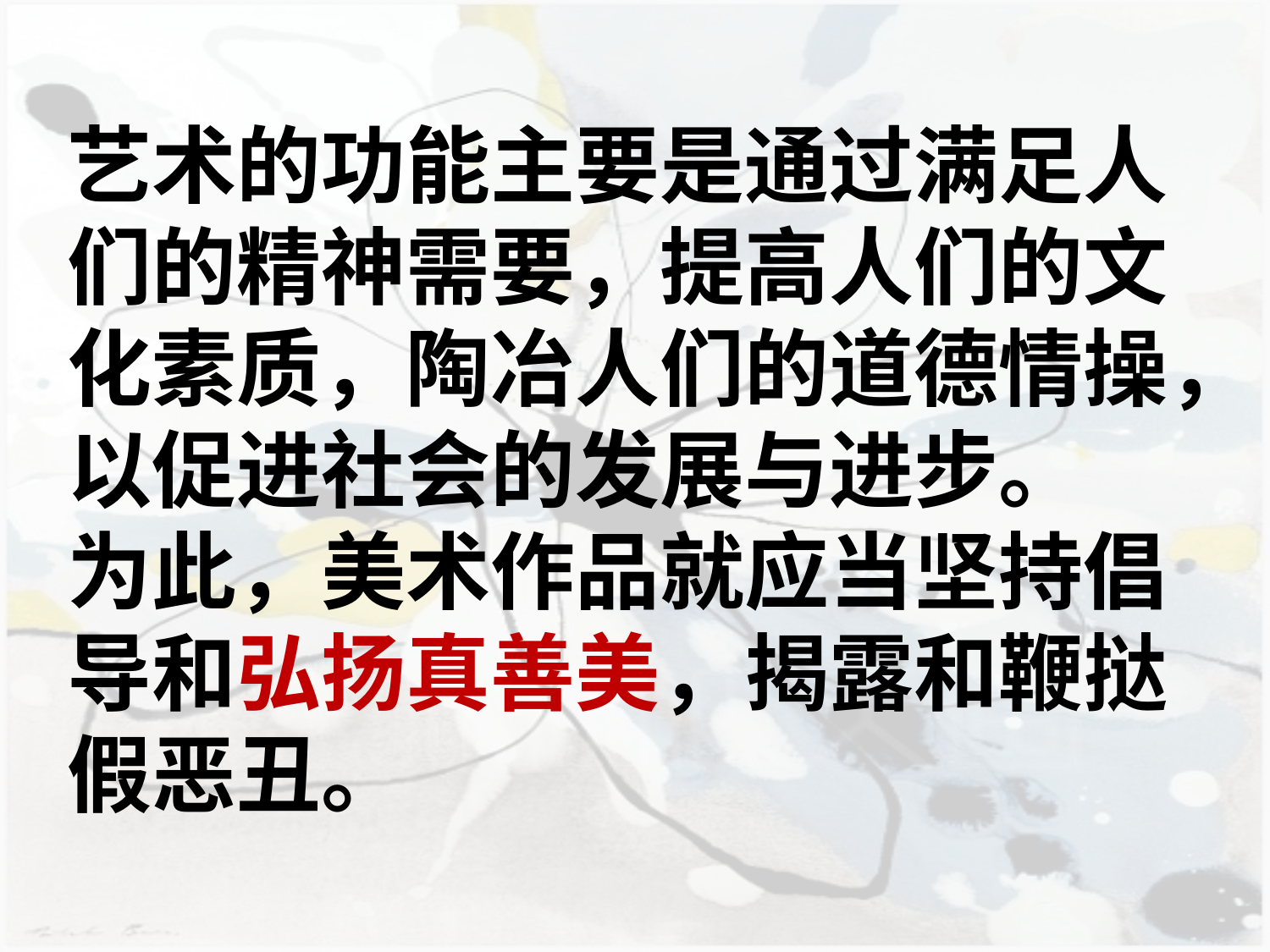

#
艺术的功能主要是通过满足人们的精神需要，提高人们的文化素质，陶冶人们的道德情操，以促进社会的发展与进步。
为此，美术作品就应当坚持倡导和弘扬真善美，揭露和鞭挞假恶丑。